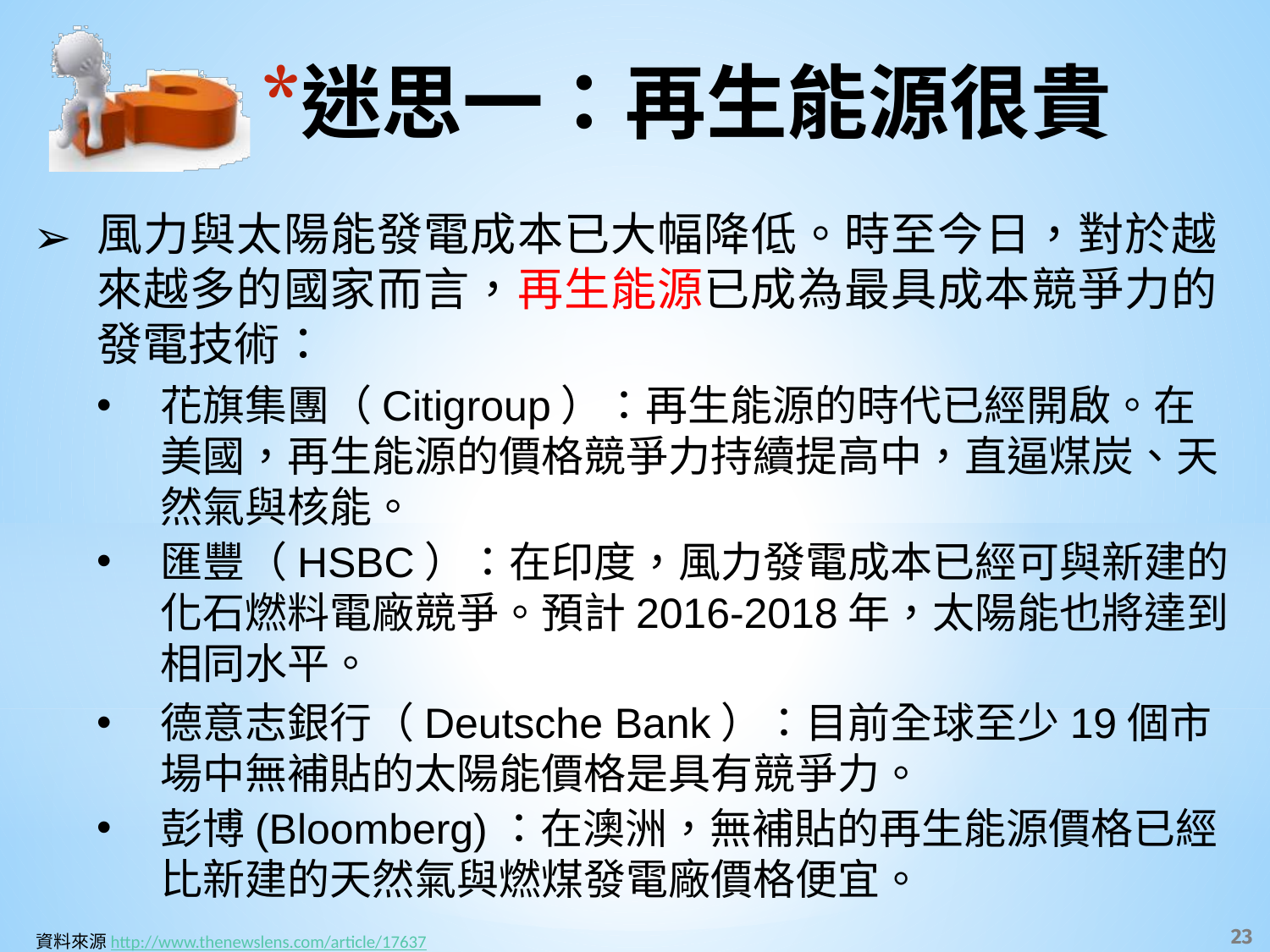

# 迷思一：再生能源很貴
風力與太陽能發電成本已大幅降低。時至今日，對於越來越多的國家而言，再生能源已成為最具成本競爭力的發電技術：
花旗集團（Citigroup）：再生能源的時代已經開啟。在美國，再生能源的價格競爭力持續提高中，直逼煤炭、天然氣與核能。
匯豐（HSBC）：在印度，風力發電成本已經可與新建的化石燃料電廠競爭。預計2016-2018年，太陽能也將達到相同水平。
德意志銀行（Deutsche Bank）：目前全球至少19個市場中無補貼的太陽能價格是具有競爭力。
彭博(Bloomberg)：在澳洲，無補貼的再生能源價格已經比新建的天然氣與燃煤發電廠價格便宜。
23
資料來源http://www.thenewslens.com/article/17637